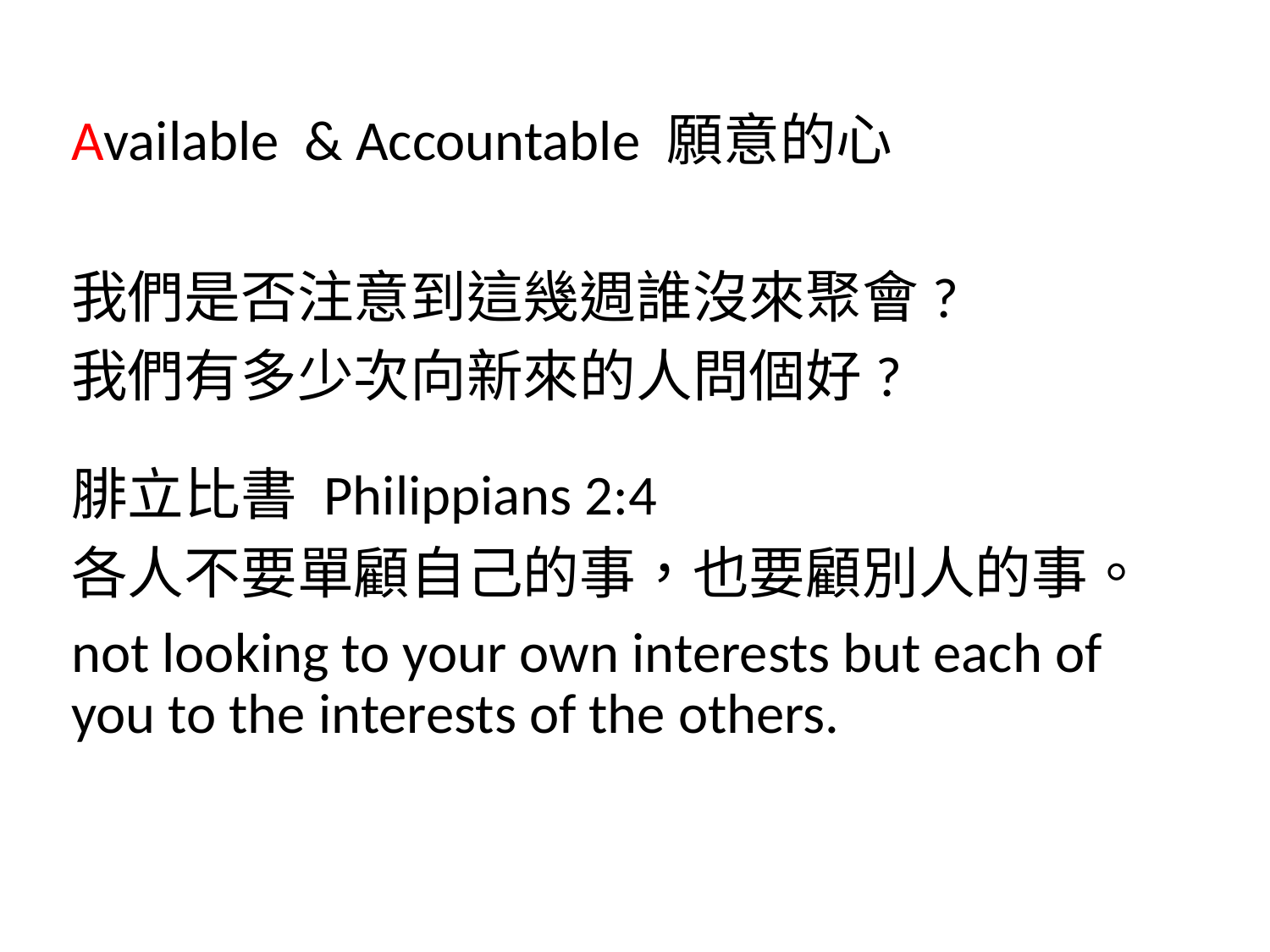

Available  & Accountable 願意的心

我們是否注意到這幾週誰沒來聚會?
我們有多少次向新來的人問個好?

腓立比書 Philippians 2:4
各人不要單顧自己的事，也要顧別人的事。
not looking to your own interests but each of you to the interests of the others.